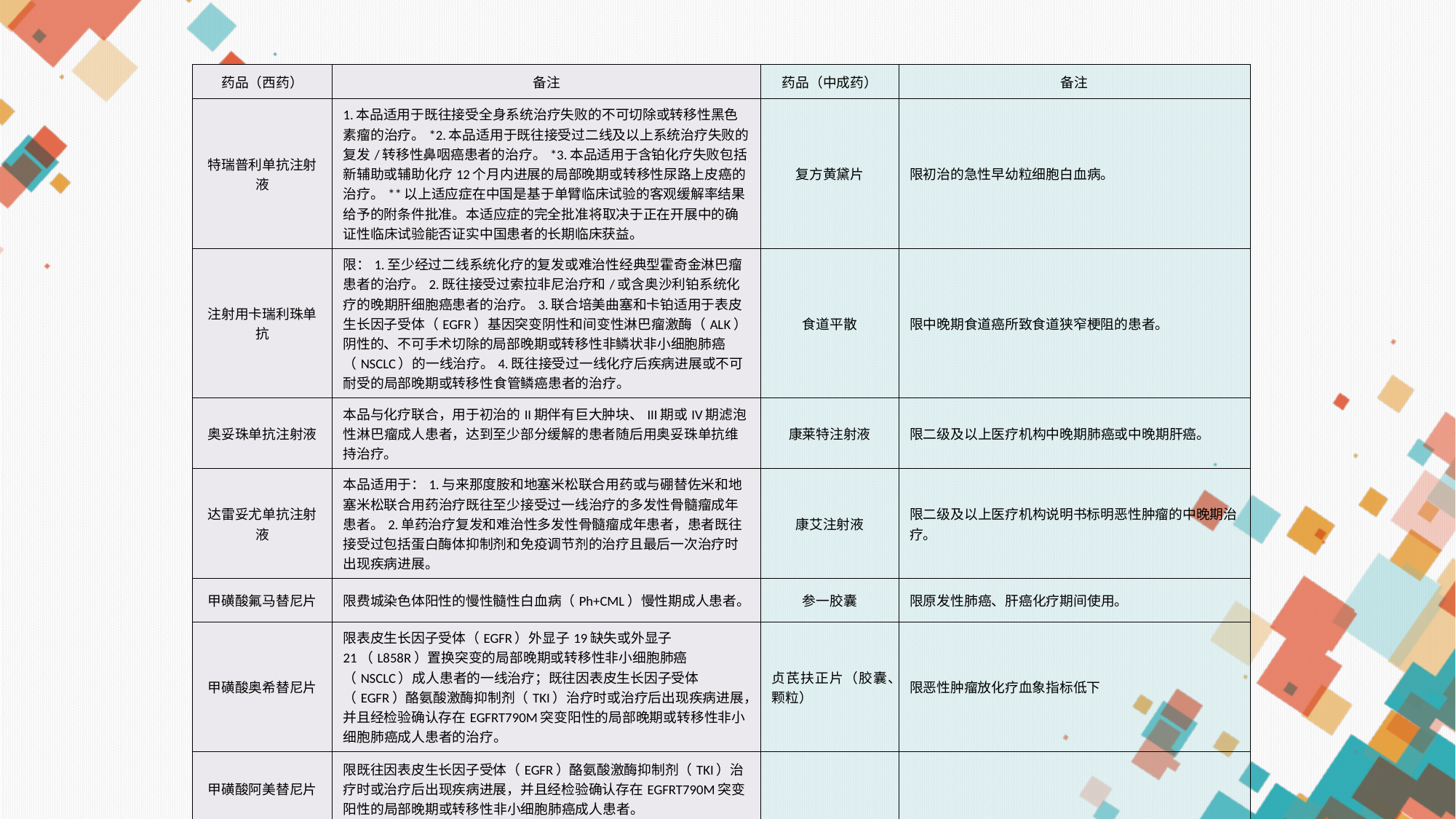

| 药品（西药） | 备注 | 药品（中成药） | 备注 |
| --- | --- | --- | --- |
| 特瑞普利单抗注射液 | 1.本品适用于既往接受全身系统治疗失败的不可切除或转移性黑色素瘤的治疗。\*2.本品适用于既往接受过二线及以上系统治疗失败的复发/转移性鼻咽癌患者的治疗。\*3.本品适用于含铂化疗失败包括新辅助或辅助化疗12个月内进展的局部晚期或转移性尿路上皮癌的治疗。\*\*以上适应症在中国是基于单臂临床试验的客观缓解率结果给予的附条件批准。本适应症的完全批准将取决于正在开展中的确证性临床试验能否证实中国患者的长期临床获益。 | 复方黄黛片 | 限初治的急性早幼粒细胞白血病。 |
| 注射用卡瑞利珠单抗 | 限：1.至少经过二线系统化疗的复发或难治性经典型霍奇金淋巴瘤患者的治疗。2.既往接受过索拉非尼治疗和/或含奥沙利铂系统化疗的晚期肝细胞癌患者的治疗。3.联合培美曲塞和卡铂适用于表皮生长因子受体（EGFR）基因突变阴性和间变性淋巴瘤激酶（ALK）阴性的、不可手术切除的局部晚期或转移性非鳞状非小细胞肺癌（NSCLC）的一线治疗。4.既往接受过一线化疗后疾病进展或不可耐受的局部晚期或转移性食管鳞癌患者的治疗。 | 食道平散 | 限中晚期食道癌所致食道狭窄梗阻的患者。 |
| 奥妥珠单抗注射液 | 本品与化疗联合，用于初治的II期伴有巨大肿块、III期或IV期滤泡性淋巴瘤成人患者，达到至少部分缓解的患者随后用奥妥珠单抗维持治疗。 | 康莱特注射液 | 限二级及以上医疗机构中晚期肺癌或中晚期肝癌。 |
| 达雷妥尤单抗注射液 | 本品适用于：1.与来那度胺和地塞米松联合用药或与硼替佐米和地塞米松联合用药治疗既往至少接受过一线治疗的多发性骨髓瘤成年患者。2.单药治疗复发和难治性多发性骨髓瘤成年患者，患者既往接受过包括蛋白酶体抑制剂和免疫调节剂的治疗且最后一次治疗时出现疾病进展。 | 康艾注射液 | 限二级及以上医疗机构说明书标明恶性肿瘤的中晚期治疗。 |
| 甲磺酸氟马替尼片 | 限费城染色体阳性的慢性髓性白血病（Ph+CML）慢性期成人患者。 | 参一胶囊 | 限原发性肺癌、肝癌化疗期间使用。 |
| 甲磺酸奥希替尼片 | 限表皮生长因子受体（EGFR）外显子19缺失或外显子21（L858R）置换突变的局部晚期或转移性非小细胞肺癌（NSCLC）成人患者的一线治疗；既往因表皮生长因子受体（EGFR）酪氨酸激酶抑制剂（TKI）治疗时或治疗后出现疾病进展，并且经检验确认存在EGFRT790M突变阳性的局部晚期或转移性非小细胞肺癌成人患者的治疗。 | 贞芪扶正片（胶囊、颗粒） | 限恶性肿瘤放化疗血象指标低下 |
| 甲磺酸阿美替尼片 | 限既往因表皮生长因子受体（EGFR）酪氨酸激酶抑制剂（TKI）治疗时或治疗后出现疾病进展，并且经检验确认存在EGFRT790M突变阳性的局部晚期或转移性非小细胞肺癌成人患者。 |  |  |